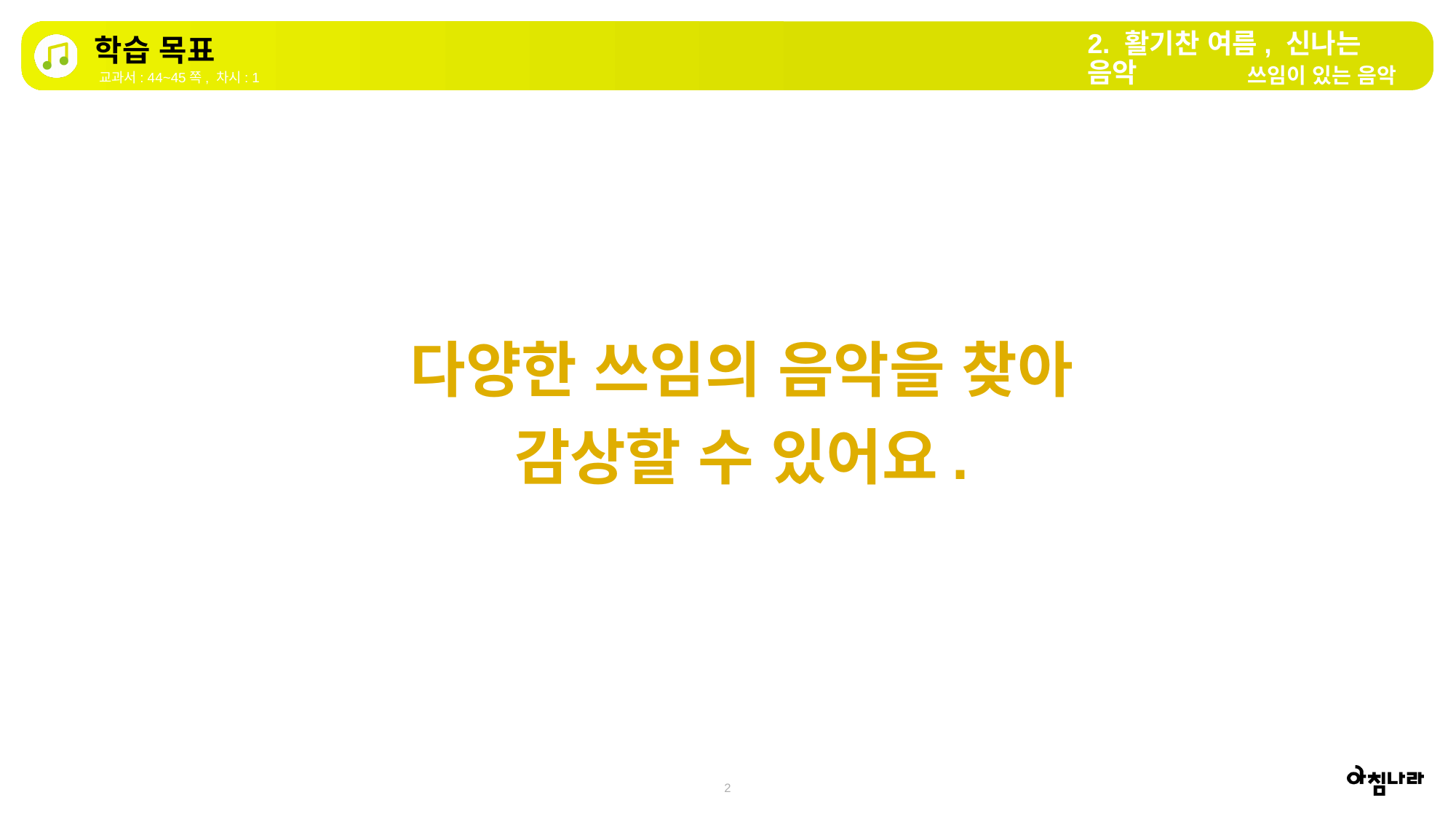

2. 활기찬 여름, 신나는 음악
학습 목표
쓰임이 있는 음악
교과서: 44~45쪽, 차시: 1
다양한 쓰임의 음악을 찾아 감상할 수 있어요.
2